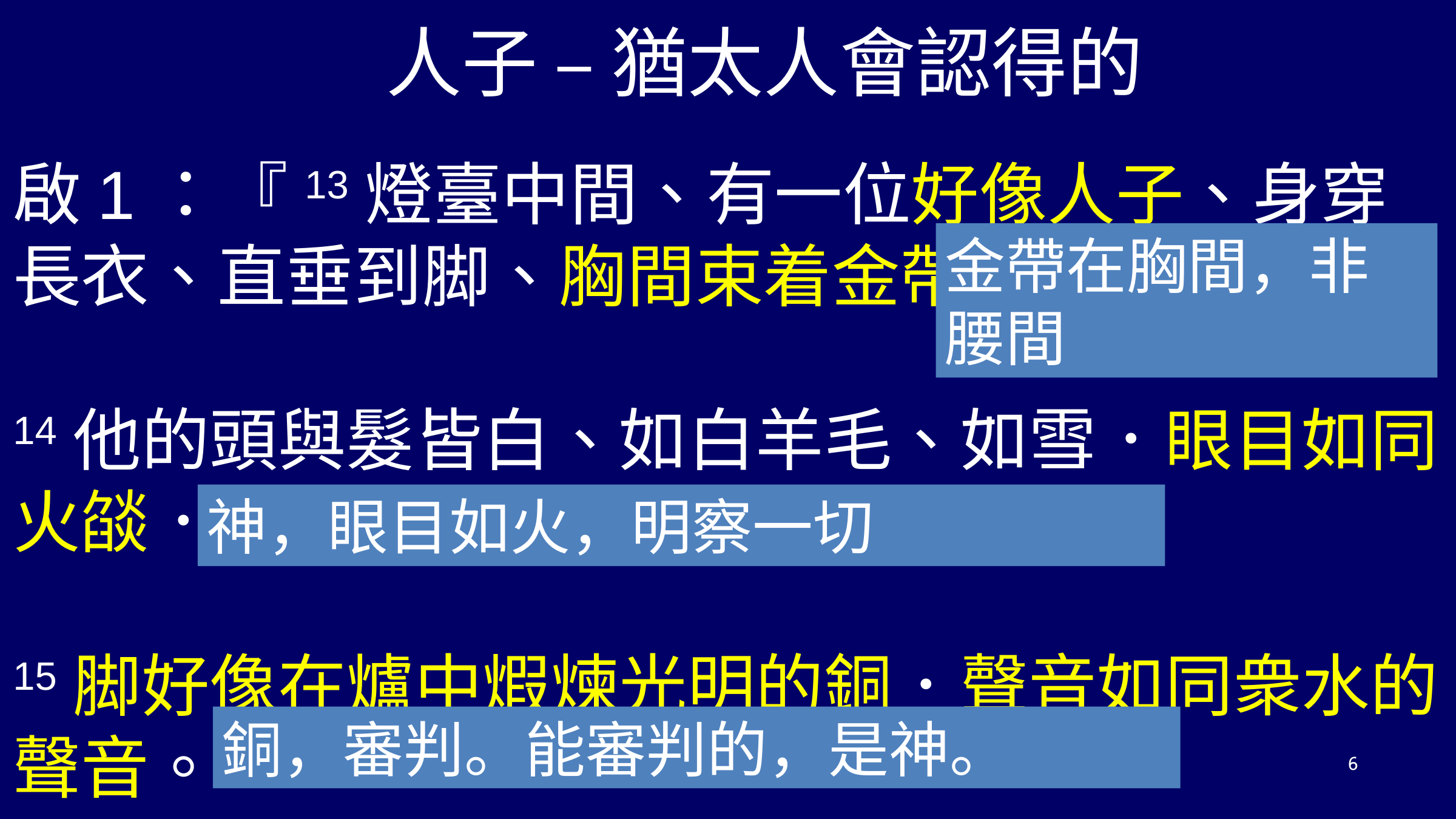

人子 – 猶太人會認得的
啟1：『13燈臺中間、有一位好像人子、身穿長衣、直垂到脚、胸間束着金帶 。

14他的頭與髮皆白、如白羊毛、如雪．眼目如同火燄．

15脚好像在爐中煆煉光明的銅．聲音如同衆水的聲音。
金帶在胸間，非腰間
神，眼目如火，明察一切
銅，審判。能審判的，是神。
6